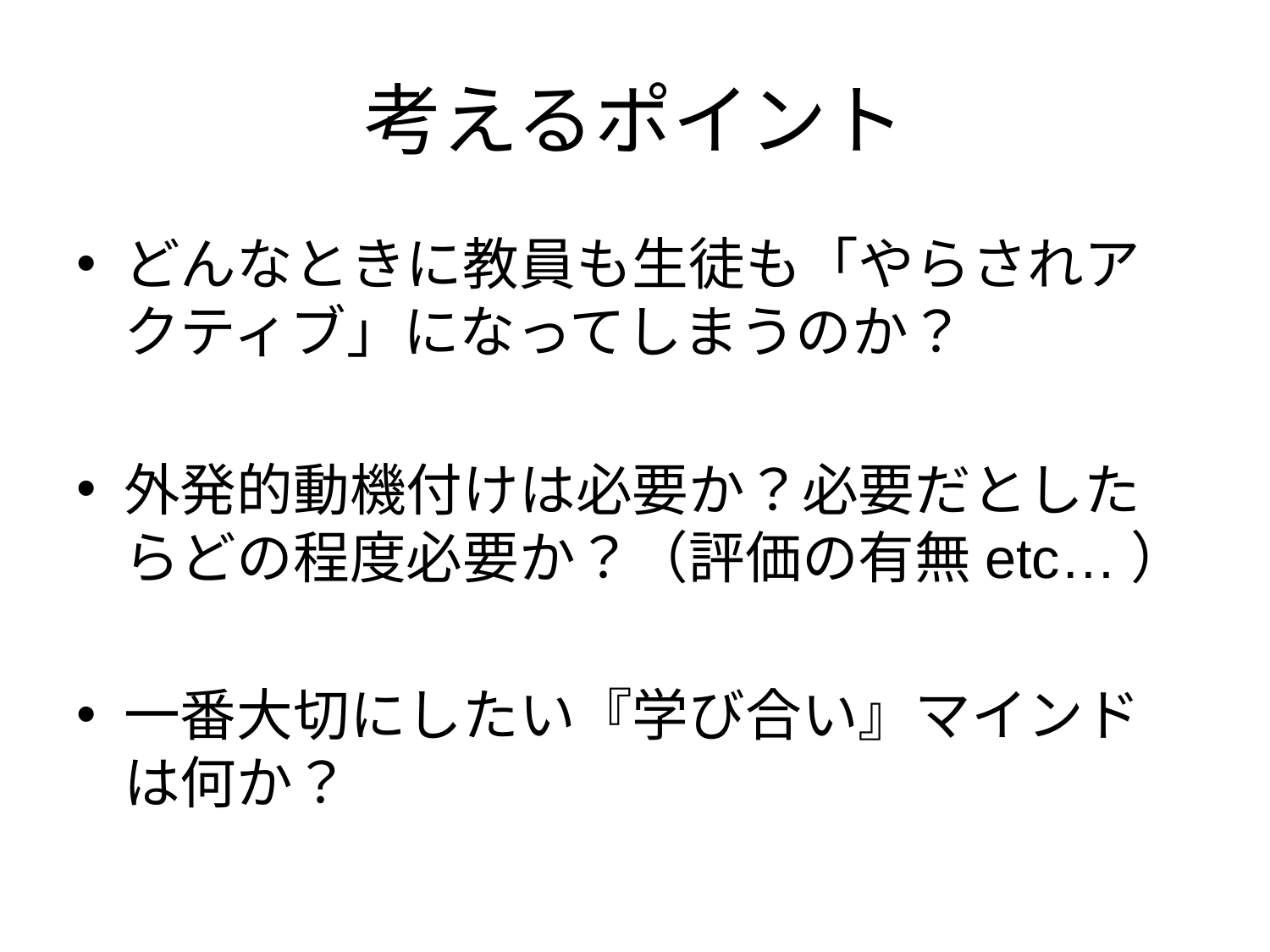

# 考えるポイント
どんなときに教員も生徒も「やらされアクティブ」になってしまうのか？

外発的動機付けは必要か？必要だとしたらどの程度必要か？（評価の有無etc…）

一番大切にしたい『学び合い』マインドは何か？